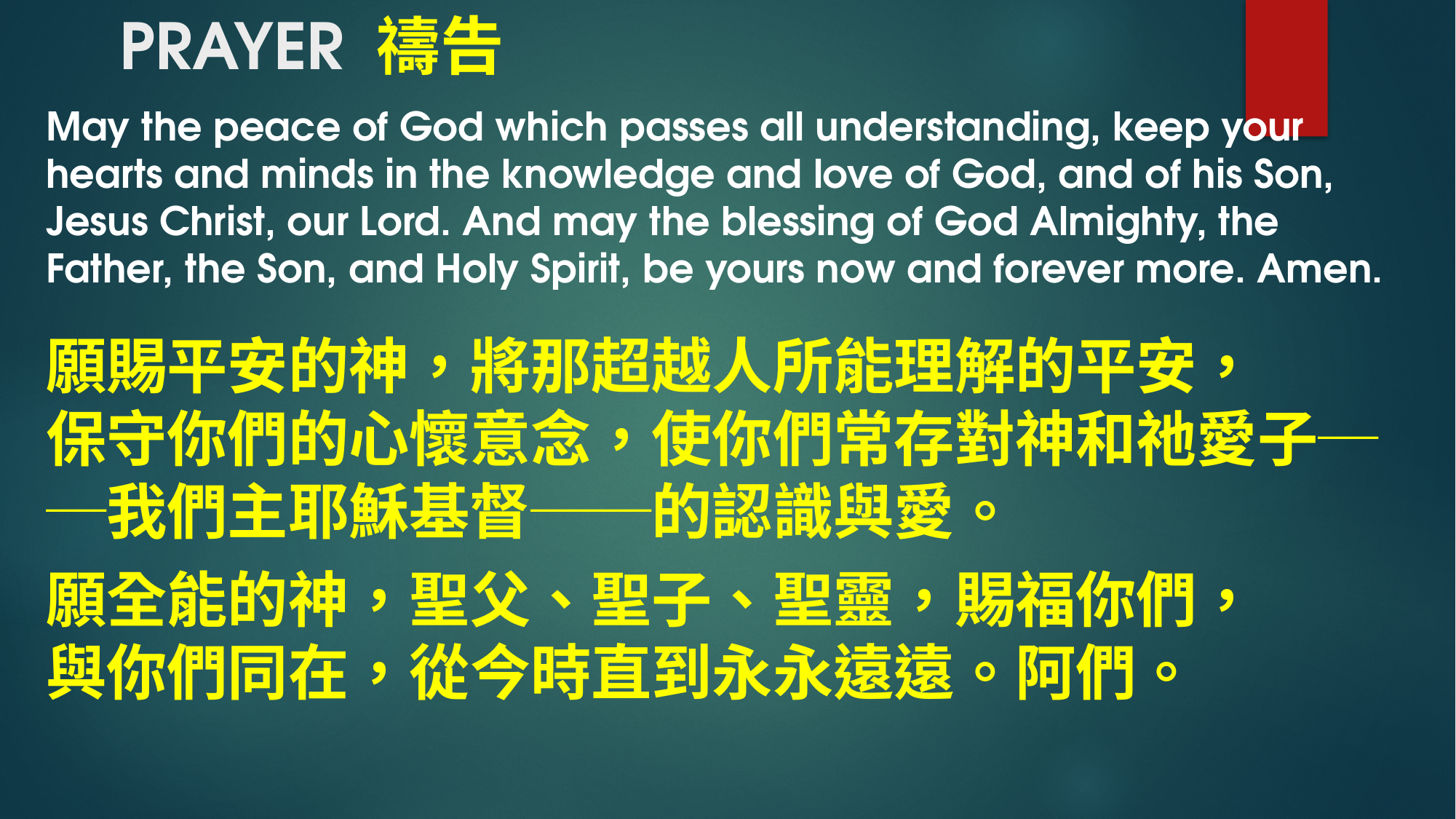

# PRAYER 禱告
May the peace of God which passes all understanding, keep your hearts and minds in the knowledge and love of God, and of his Son, Jesus Christ, our Lord. And may the blessing of God Almighty, the Father, the Son, and Holy Spirit, be yours now and forever more. Amen.

願賜平安的神，將那超越人所能理解的平安，
保守你們的心懷意念，使你們常存對神和祂愛子──我們主耶穌基督──的認識與愛。
願全能的神，聖父、聖子、聖靈，賜福你們，
與你們同在，從今時直到永永遠遠。阿們。